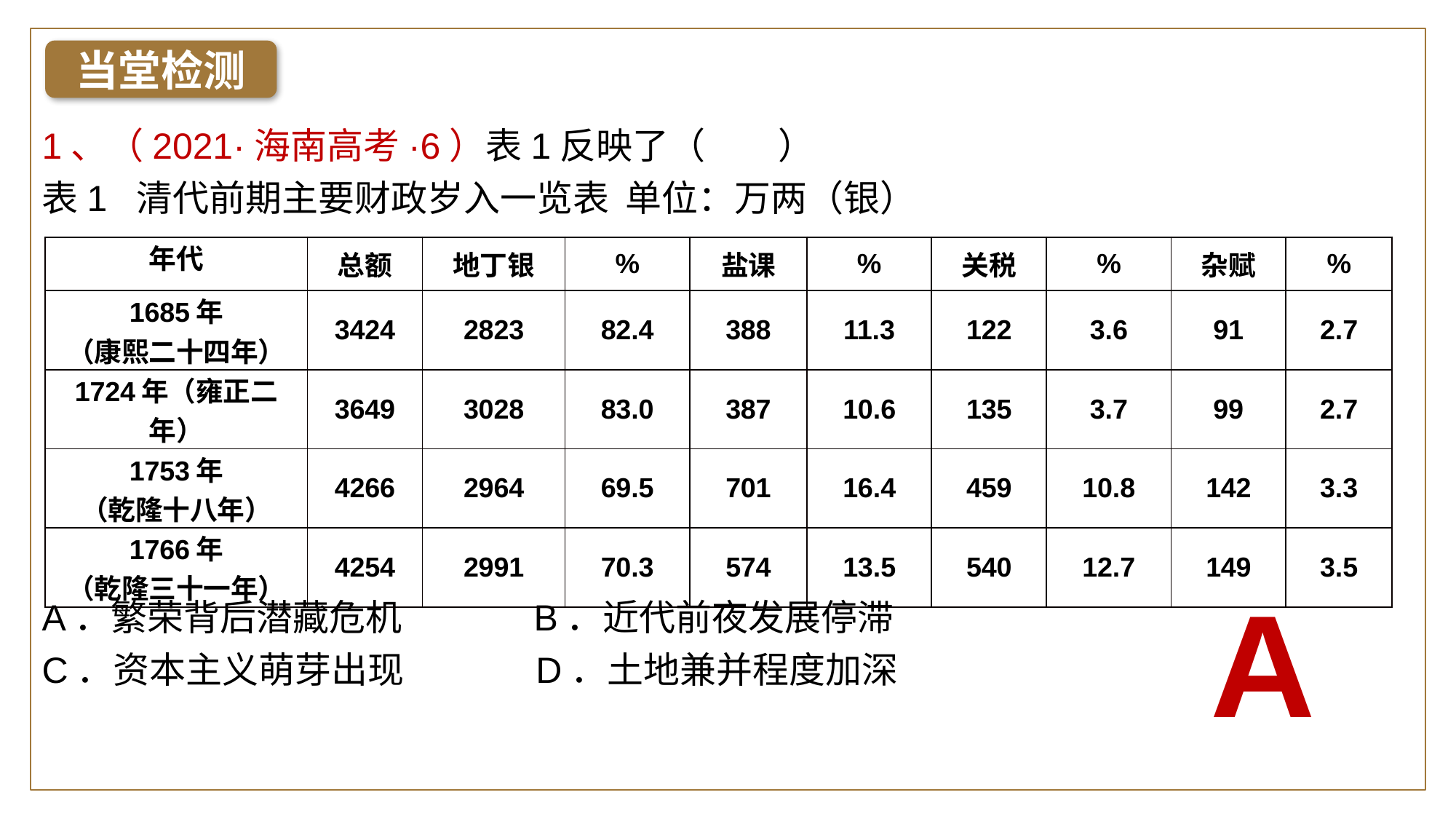

当堂检测
1、（2021·海南高考·6）表1反映了（　　）
表1  清代前期主要财政岁入一览表  单位：万两（银）

A．繁荣背后潜藏危机               B．近代前夜发展停滞
C．资本主义萌芽出现               D．土地兼并程度加深

| 年代 | 总额 | 地丁银 | % | 盐课 | % | 关税 | % | 杂赋 | % |
| --- | --- | --- | --- | --- | --- | --- | --- | --- | --- |
| 1685年 （康熙二十四年） | 3424 | 2823 | 82.4 | 388 | 11.3 | 122 | 3.6 | 91 | 2.7 |
| 1724年（雍正二年） | 3649 | 3028 | 83.0 | 387 | 10.6 | 135 | 3.7 | 99 | 2.7 |
| 1753年 （乾隆十八年） | 4266 | 2964 | 69.5 | 701 | 16.4 | 459 | 10.8 | 142 | 3.3 |
| 1766年 （乾隆三十一年） | 4254 | 2991 | 70.3 | 574 | 13.5 | 540 | 12.7 | 149 | 3.5 |
A